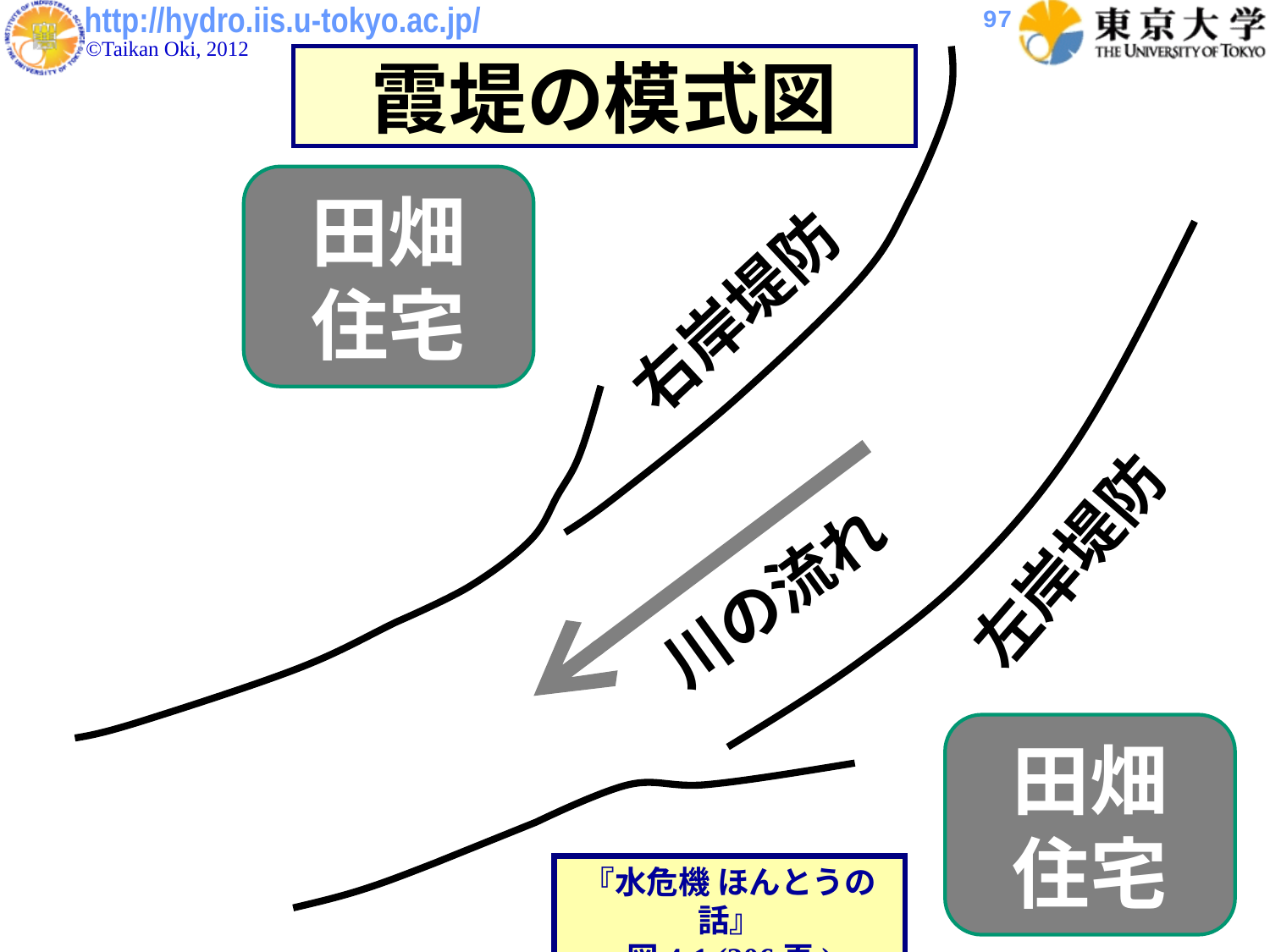

97
霞堤の模式図

田畑
住宅

右岸堤防

左岸堤防
川の流れ
田畑
住宅

『水危機 ほんとうの話』
図4-1 (206頁)